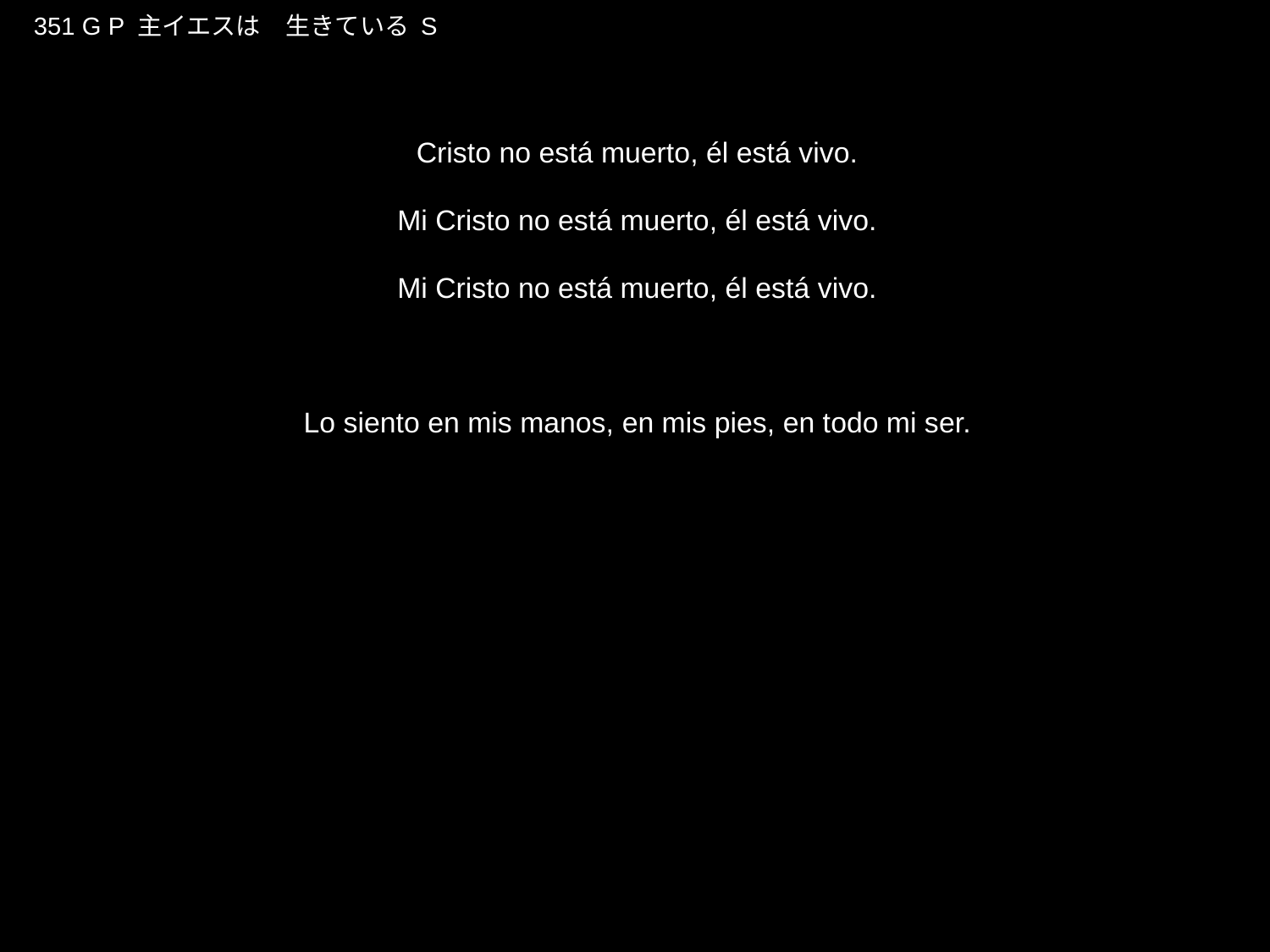

しゅいえすはいきている
★P
351 G P 主イエスは　生きている S
★５
Cristo no está muerto, él está vivo.
Mi Cristo no está muerto, él está vivo.
Mi Cristo no está muerto, él está vivo.

Lo siento en mis manos, en mis pies, en todo mi ser.